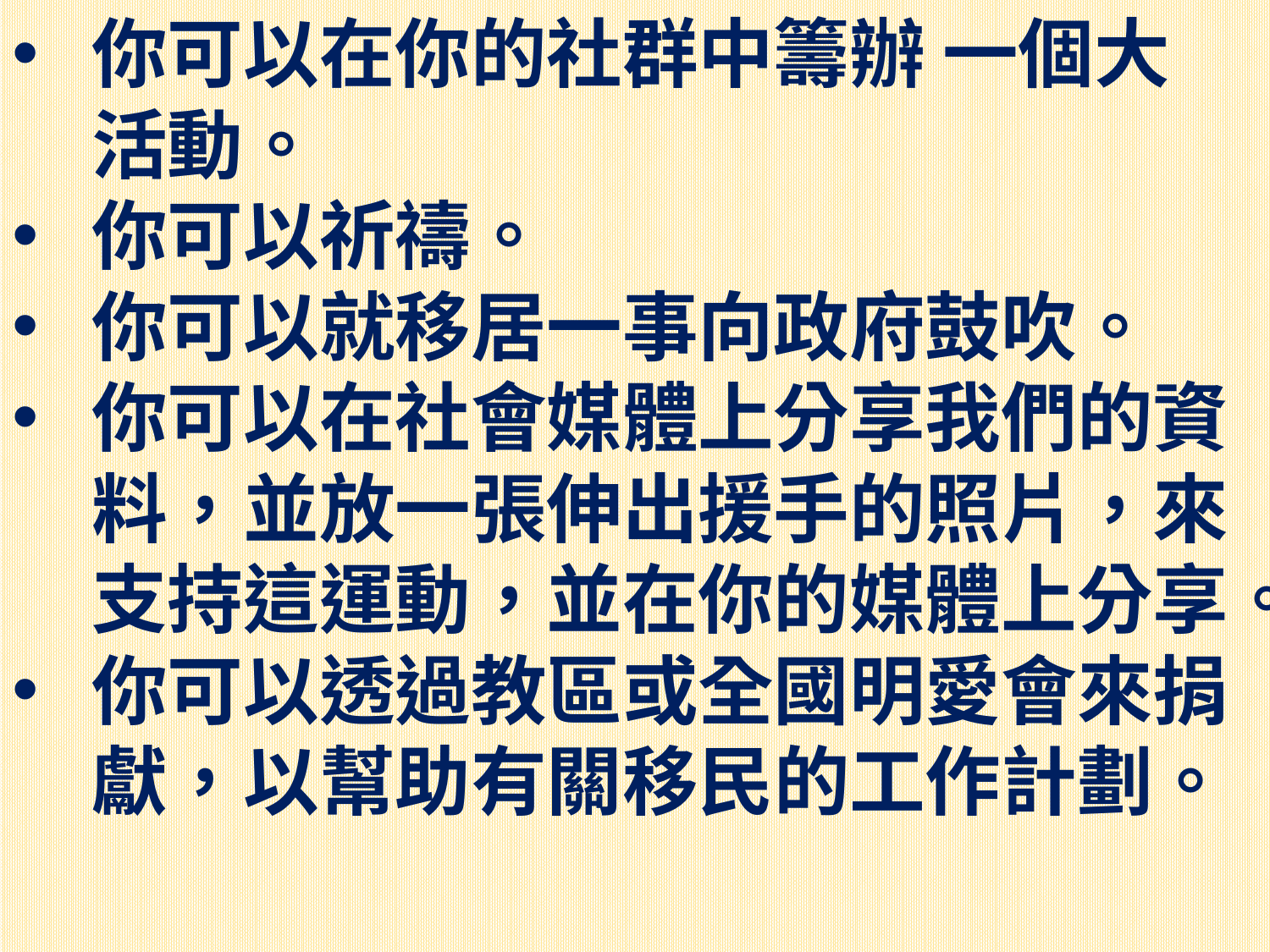

#
你可以在你的社群中籌辦 一個大活動。
你可以祈禱。
你可以就移居一事向政府鼓吹。
你可以在社會媒體上分享我們的資料，並放一張伸出援手的照片，來支持這運動，並在你的媒體上分享。
你可以透過教區或全國明愛會來捐獻，以幫助有關移民的工作計劃。